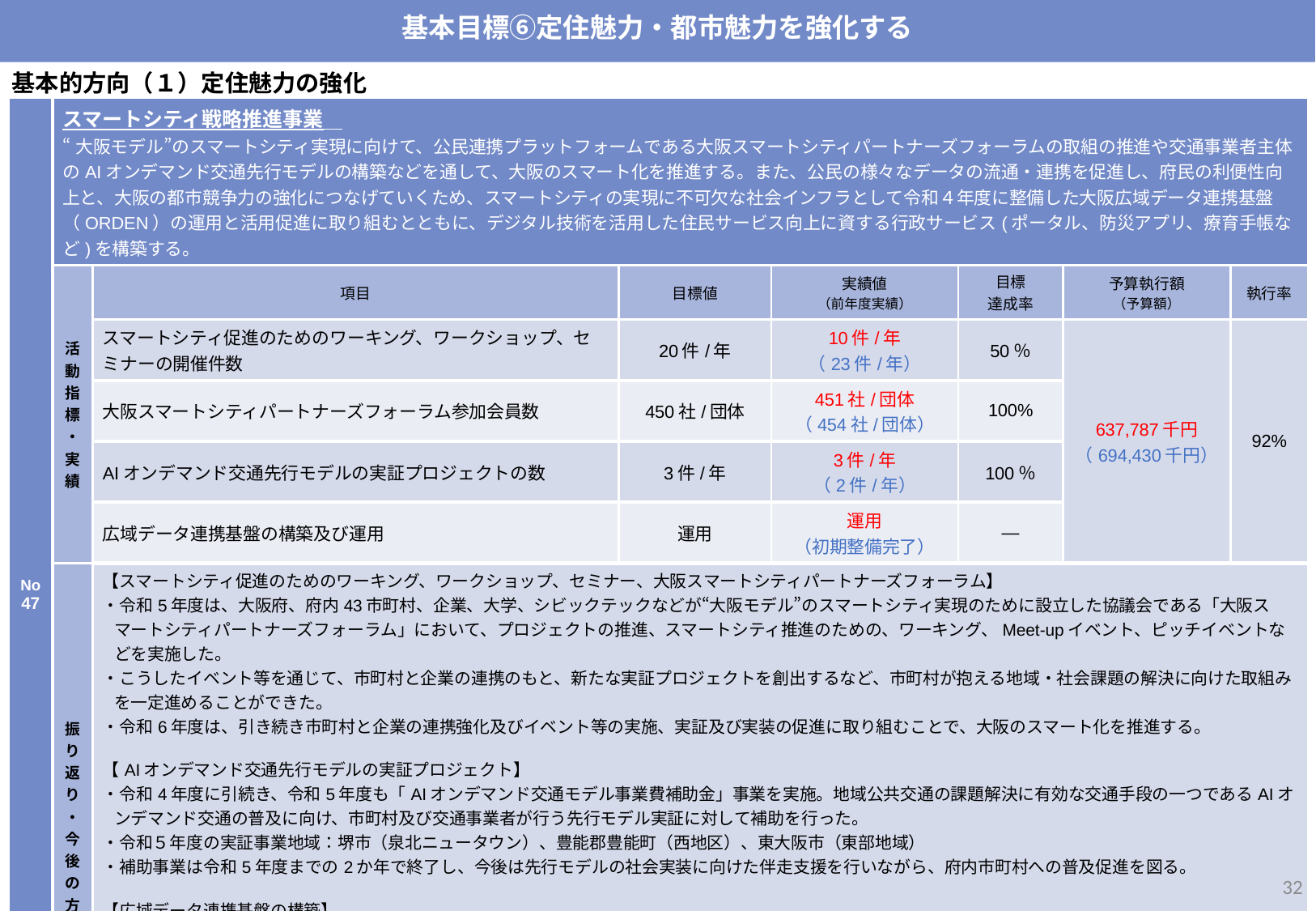

基本目標⑥定住魅力・都市魅力を強化する
基本的方向（１）定住魅力の強化
| No47 | スマートシティ戦略推進事業　 “大阪モデル”のスマートシティ実現に向けて、公民連携プラットフォームである大阪スマートシティパートナーズフォーラムの取組の推進や交通事業者主体のAIオンデマンド交通先行モデルの構築などを通して、大阪のスマート化を推進する。また、公民の様々なデータの流通・連携を促進し、府民の利便性向上と、大阪の都市競争力の強化につなげていくため、スマートシティの実現に不可欠な社会インフラとして令和４年度に整備した大阪広域データ連携基盤（ORDEN）の運用と活用促進に取り組むとともに、デジタル技術を活用した住民サービス向上に資する行政サービス(ポータル、防災アプリ、療育手帳など)を構築する。 |  |  |  |  |  |  |
| --- | --- | --- | --- | --- | --- | --- | --- |
|  | 活動指標・実績 | 項目 | 目標値 | 実績値 （前年度実績） | 目標 達成率 | 予算執行額 （予算額） | 執行率 |
|  |  | スマートシティ促進のためのワーキング、ワークショップ、セミナーの開催件数 | 20件/年 | 10件/年 （23件/年） | 50％ | 637,787千円 （694,430千円） | 92% |
|  |  | 大阪スマートシティパートナーズフォーラム参加会員数 | 450社/団体 | 451社/団体 （454社/団体） | 100% |  |  |
|  |  | AIオンデマンド交通先行モデルの実証プロジェクトの数 | 3件/年 | 3件/年 （2件/年） | 100％ |  |  |
|  |  | 広域データ連携基盤の構築及び運用 | 運用 | 運用 （初期整備完了） | ― |  |  |
|  | 振り返り・今後の方針 | 【スマートシティ促進のためのワーキング、ワークショップ、セミナー、大阪スマートシティパートナーズフォーラム】 ・令和5年度は、大阪府、府内43市町村、企業、大学、シビックテックなどが“大阪モデル”のスマートシティ実現のために設立した協議会である「大阪スマートシティパートナーズフォーラム」において、プロジェクトの推進、スマートシティ推進のための、ワーキング、Meet-upイベント、ピッチイベントなどを実施した。 ・こうしたイベント等を通じて、市町村と企業の連携のもと、新たな実証プロジェクトを創出するなど、市町村が抱える地域・社会課題の解決に向けた取組みを一定進めることができた。 ・令和6年度は、引き続き市町村と企業の連携強化及びイベント等の実施、実証及び実装の促進に取り組むことで、大阪のスマート化を推進する。 【AIオンデマンド交通先行モデルの実証プロジェクト】 ・令和4年度に引続き、令和5年度も「AIオンデマンド交通モデル事業費補助金」事業を実施。地域公共交通の課題解決に有効な交通手段の一つであるAIオンデマンド交通の普及に向け、市町村及び交通事業者が行う先行モデル実証に対して補助を行った。 ・令和５年度の実証事業地域：堺市（泉北ニュータウン）、豊能郡豊能町（西地区）、東大阪市（東部地域） ・補助事業は令和5年度までの2か年で終了し、今後は先行モデルの社会実装に向けた伴走支援を行いながら、府内市町村への普及促進を図る。 【広域データ連携基盤の構築】 ・令和5年度は、令和4年度に初期整備を完了したORDENの機能を活用した個人向けポータルであるmy door OSAKA（マイド・ア・おおさか）の構築に取り組んだ。(デジタル田園都市国家構想交付金（デジタル実装タイプ・TYPE3）を活用した事業) ・また、ORDENで実際にデータ連携等の運用を進めながら、適切なフィードバックと必要な改善を実施し、活動指標を達成した。 ・令和6年度は、データ連携基盤の広域共同利用を推進するとともに、my door OSAKAの運用、府内市町村への展開を進め、府民が便利なサービスを享受できる環境を整備する。(デジタル田園都市国家構想交付金（デジタル実装タイプ・TYPE2）を活用する事業(※)) (※)令和7年度以降のデジタル田園都市国家構想交付金の活用は未定。 |  |  |  |  |  |
32